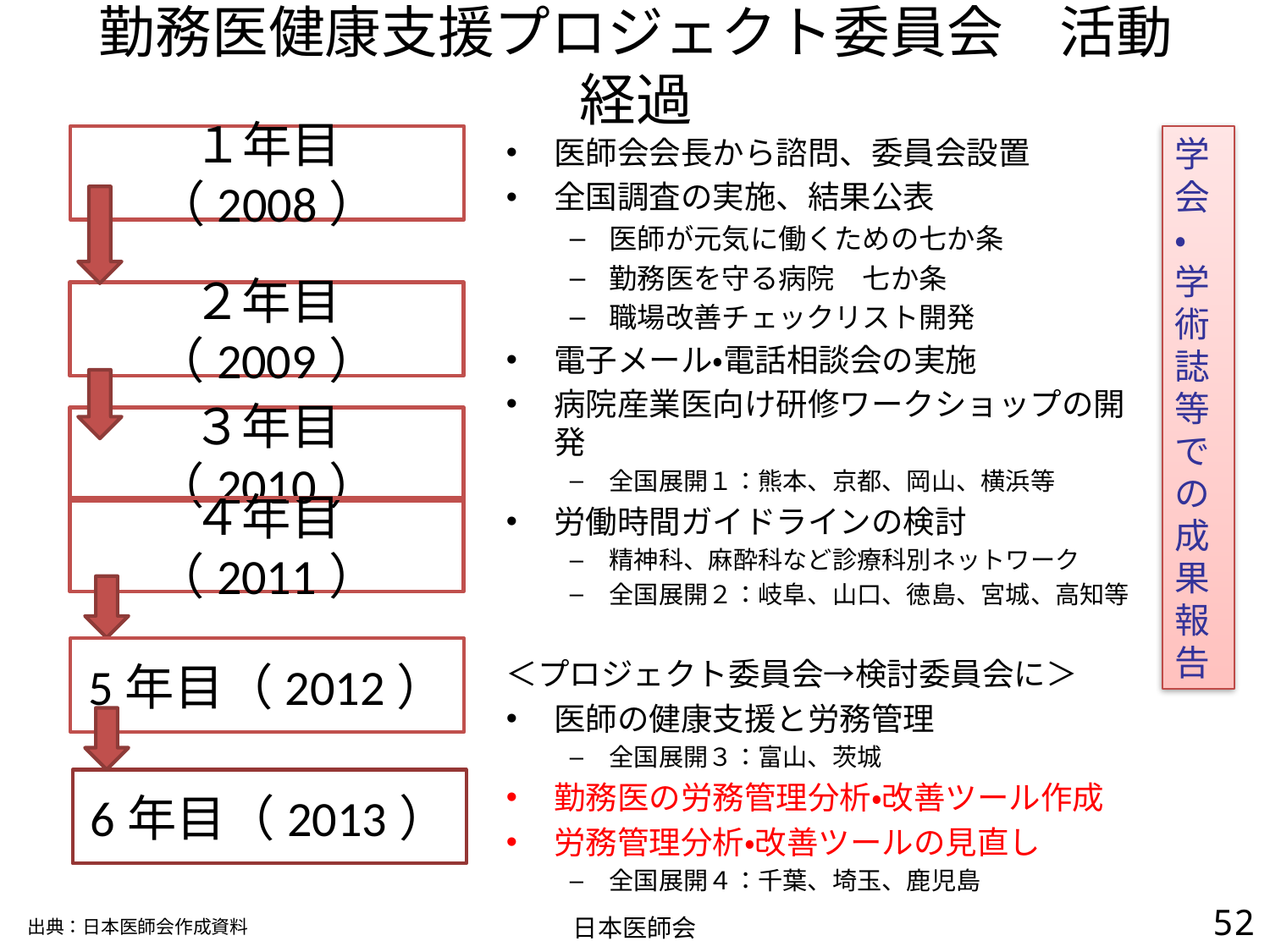

# 勤務医健康支援プロジェクト委員会　活動経過
学会・学術誌等での成果報告
１年目（2008）
医師会会長から諮問、委員会設置
全国調査の実施、結果公表
医師が元気に働くための七か条
勤務医を守る病院　七か条
職場改善チェックリスト開発
電子メール・電話相談会の実施
病院産業医向け研修ワークショップの開発
全国展開１：熊本、京都、岡山、横浜等
労働時間ガイドラインの検討
精神科、麻酔科など診療科別ネットワーク
全国展開２：岐阜、山口、徳島、宮城、高知等

＜プロジェクト委員会→検討委員会に＞
医師の健康支援と労務管理
全国展開３：富山、茨城
勤務医の労務管理分析・改善ツール作成
労務管理分析・改善ツールの見直し
全国展開４：千葉、埼玉、鹿児島

２年目（2009）

３年目（2010）
４年目（2011）

5年目（2012）

6年目（2013）
日本医師会
52
出典：日本医師会作成資料